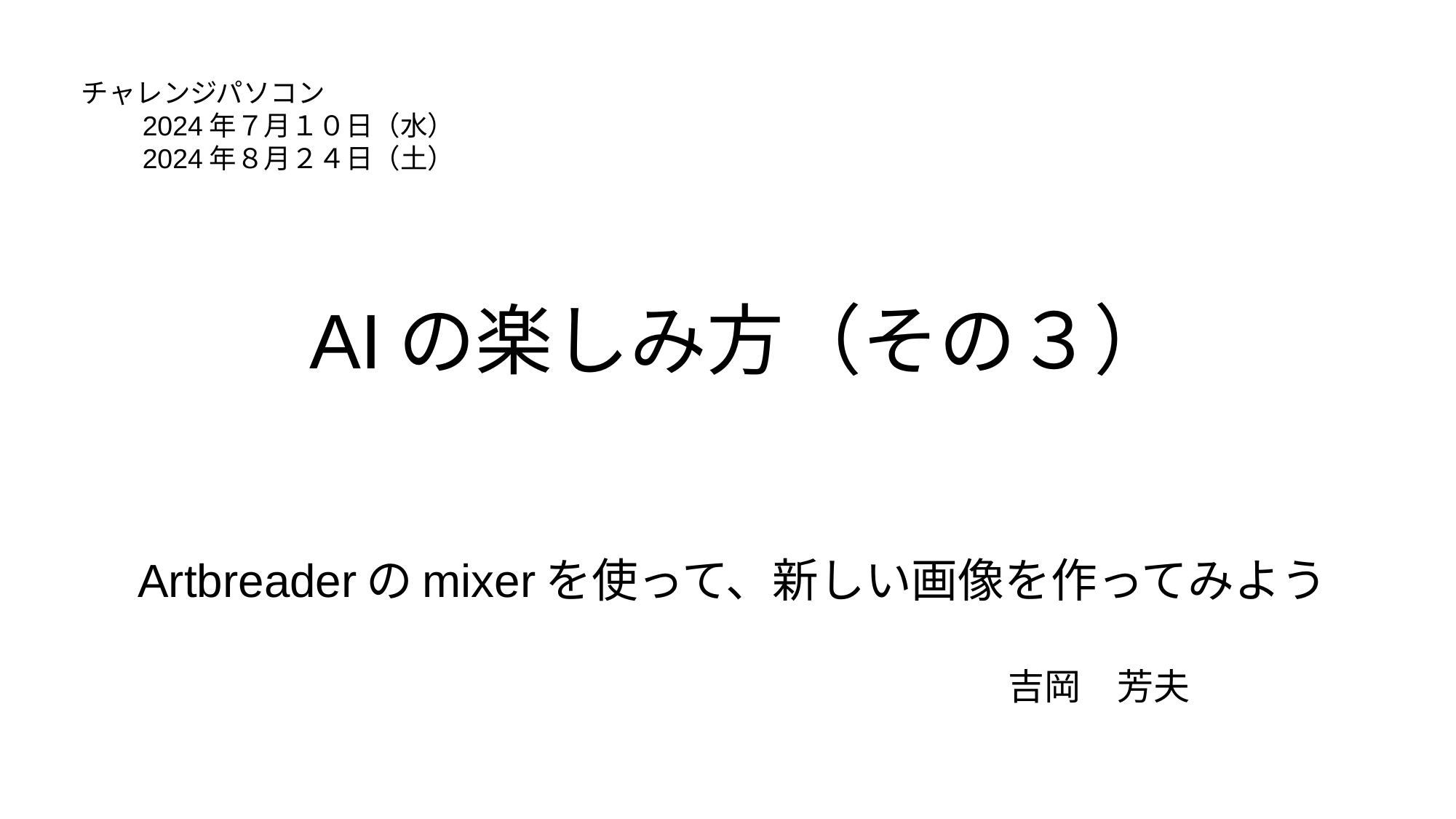

チャレンジパソコン
　　2024年７月１０日（水）
　　2024年８月２４日（土）
# AIの楽しみ方（その３） Artbreaderのmixerを使って、新しい画像を作ってみよう
吉岡　芳夫